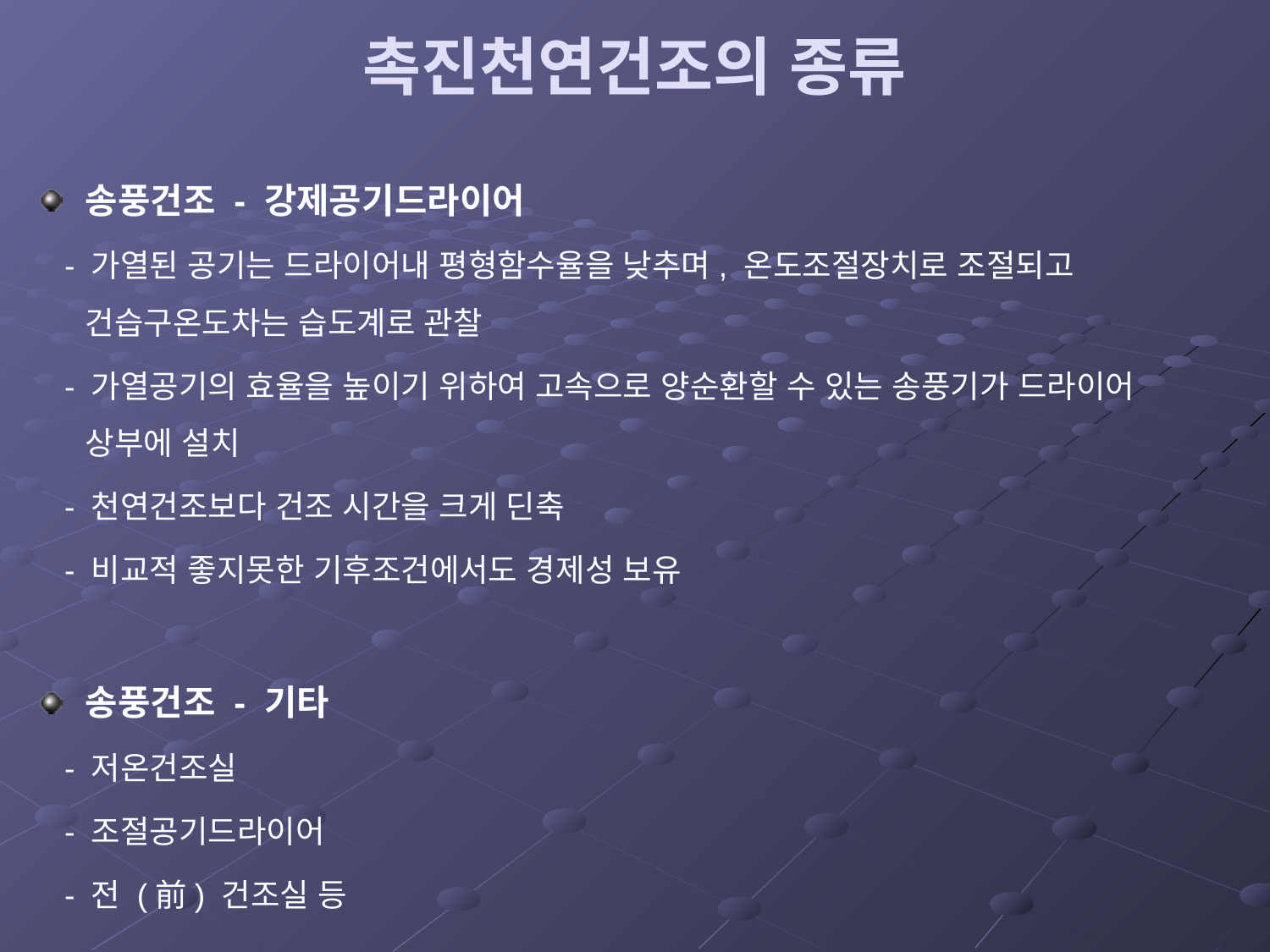

# 촉진천연건조의 종류
송풍건조 - 강제공기드라이어
   - 가열된 공기는 드라이어내 평형함수율을 낮추며, 온도조절장치로 조절되고 건습구온도차는 습도계로 관찰
   - 가열공기의 효율을 높이기 위하여 고속으로 양순환할 수 있는 송풍기가 드라이어 상부에 설치
   - 천연건조보다 건조 시간을 크게 딘축
   - 비교적 좋지못한 기후조건에서도 경제성 보유

송풍건조 - 기타
   - 저온건조실
   - 조절공기드라이어
   - 전 (前) 건조실 등